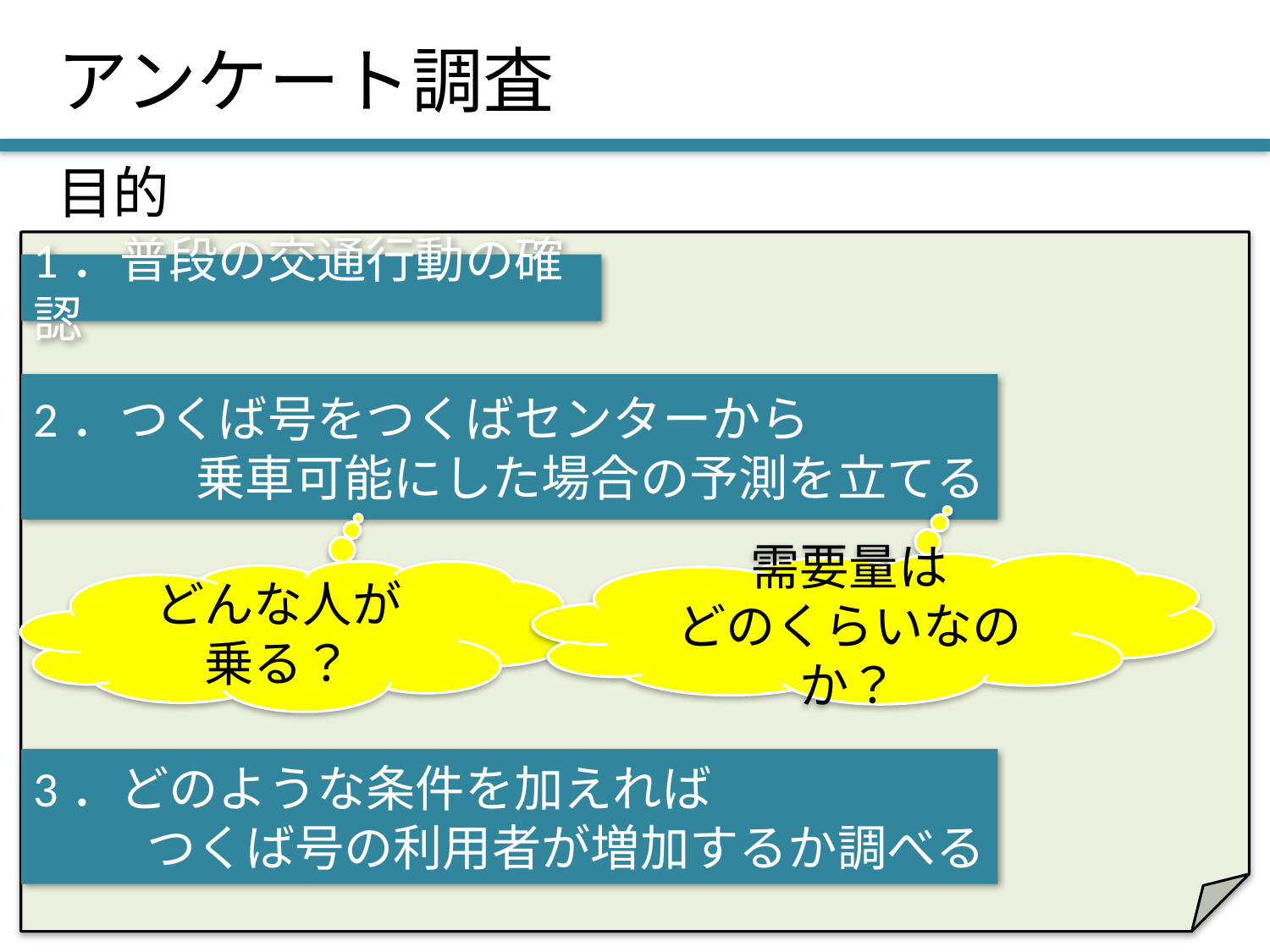

# アンケート調査

目的

1．普段の交通行動の確認
2．つくば号をつくばセンターから
乗車可能にした場合の予測を立てる
需要量は
どのくらいなのか？
どんな人が
乗る？
3．どのような条件を加えれば
つくば号の利用者が増加するか調べる